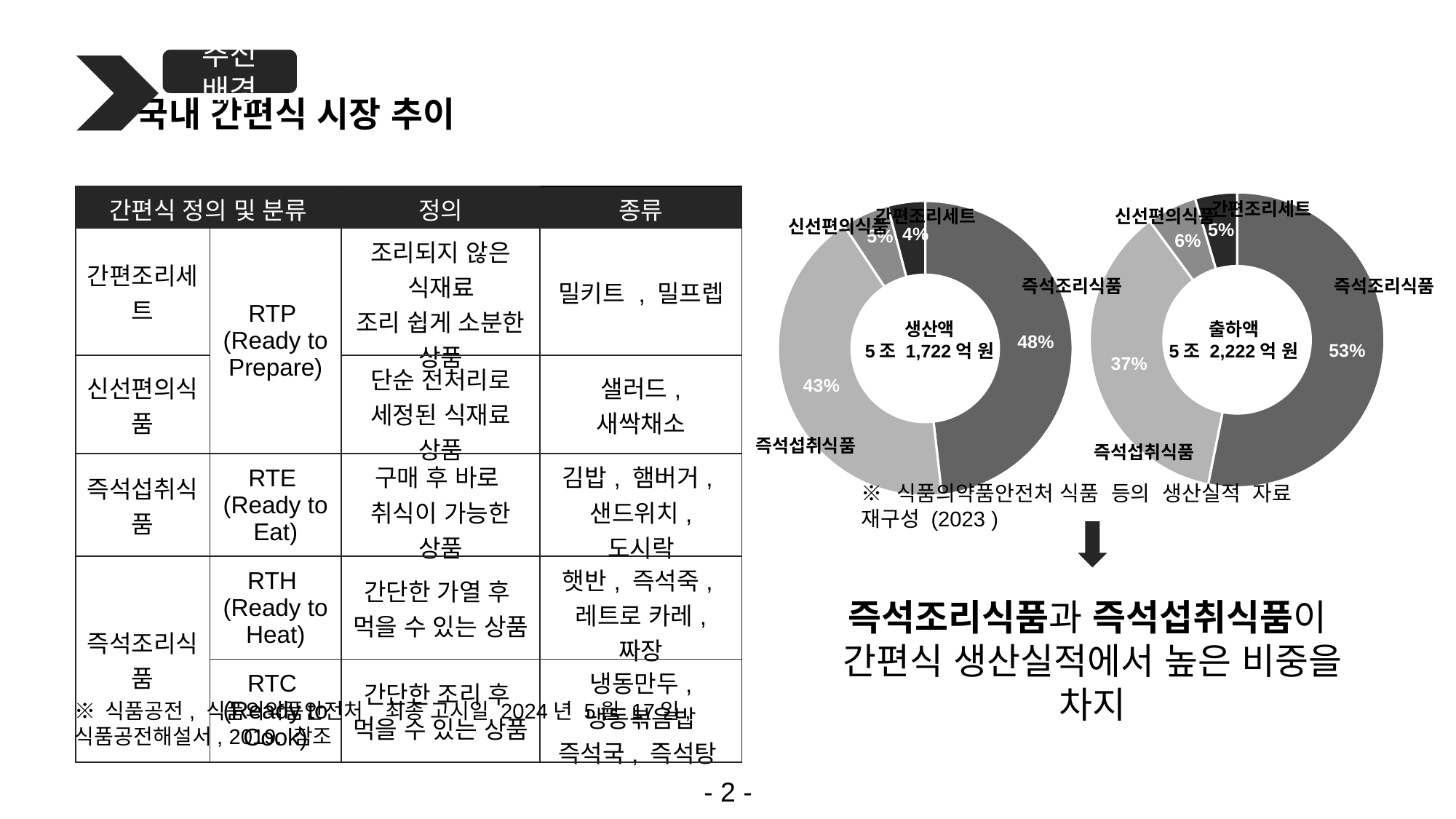

국내 간편식 시장 추이

추진 배경

| 간편식 정의 및 분류 |  | 정의 | 종류 |
| --- | --- | --- | --- |
| 간편조리세트 | RTP (Ready to Prepare) | 조리되지 않은 식재료 조리 쉽게 소분한 상품 | 밀키트 , 밀프렙 |
| 신선편의식품 |  | 단순 전처리로 세정된 식재료 상품 | 샐러드, 새싹채소 |
| 즉석섭취식품 | RTE (Ready to Eat) | 구매 후 바로 취식이 가능한 상품 | 김밥, 햄버거, 샌드위치, 도시락 |
| 즉석조리식품 | RTH (Ready to Heat) | 간단한 가열 후 먹을 수 있는 상품 | 햇반, 즉석죽, 레트로 카레, 짜장 |
|  | RTC (Ready to Cook) | 간단한 조리 후 먹을 수 있는 상품 | 냉동만두, 냉동볶음밥 즉석국, 즉석탕 |

### Chart

| Category | 판매 |
|---|---|
| 즉석조리식품 | 0.531 |
| 즉석섭취식품 | 0.367 |
| 신선편의식품 | 0.055 |
| 간편조리세트 | 0.046 |
간편조리세트

### Chart

| Category | 판매 |
|---|---|
| 즉석조리식품 | 0.482 |
| 즉석섭취식품 | 0.425 |
| 신선편의식품 | 0.052 |
| 간편조리세트 | 0.041 |
간편조리세트
신선편의식품
신선편의식품
즉석조리식품
즉석조리식품
생산액
5조 1,722억 원
출하액
5조 2,222억 원
즉석섭취식품
즉석섭취식품
※  식품의약품안전처 식품  등의  생산실적  자료 재구성 (2023 )

즉석조리식품과 즉석섭취식품이
간편식 생산실적에서 높은 비중을 차지
※ 식품공전, 식품의약품안전처, 최종 고시일 2024년 5월 17일, 식품공전해설서, 2019. 참조
- 2 -